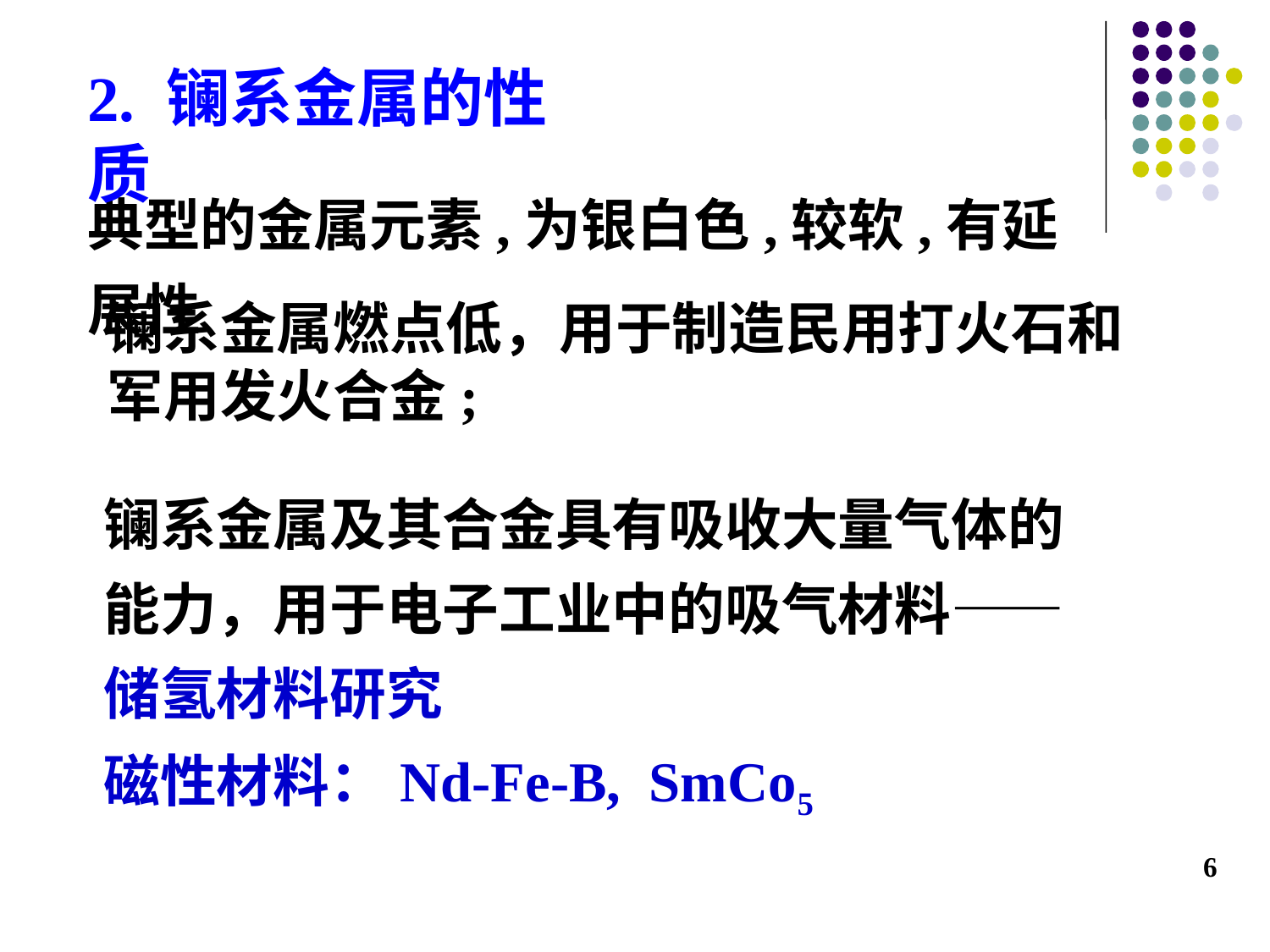

2. 镧系金属的性质
典型的金属元素,为银白色,较软,有延展性
镧系金属燃点低，用于制造民用打火石和军用发火合金;
镧系金属及其合金具有吸收大量气体的能力，用于电子工业中的吸气材料—— 储氢材料研究
磁性材料：Nd-Fe-B,  SmCo5
6